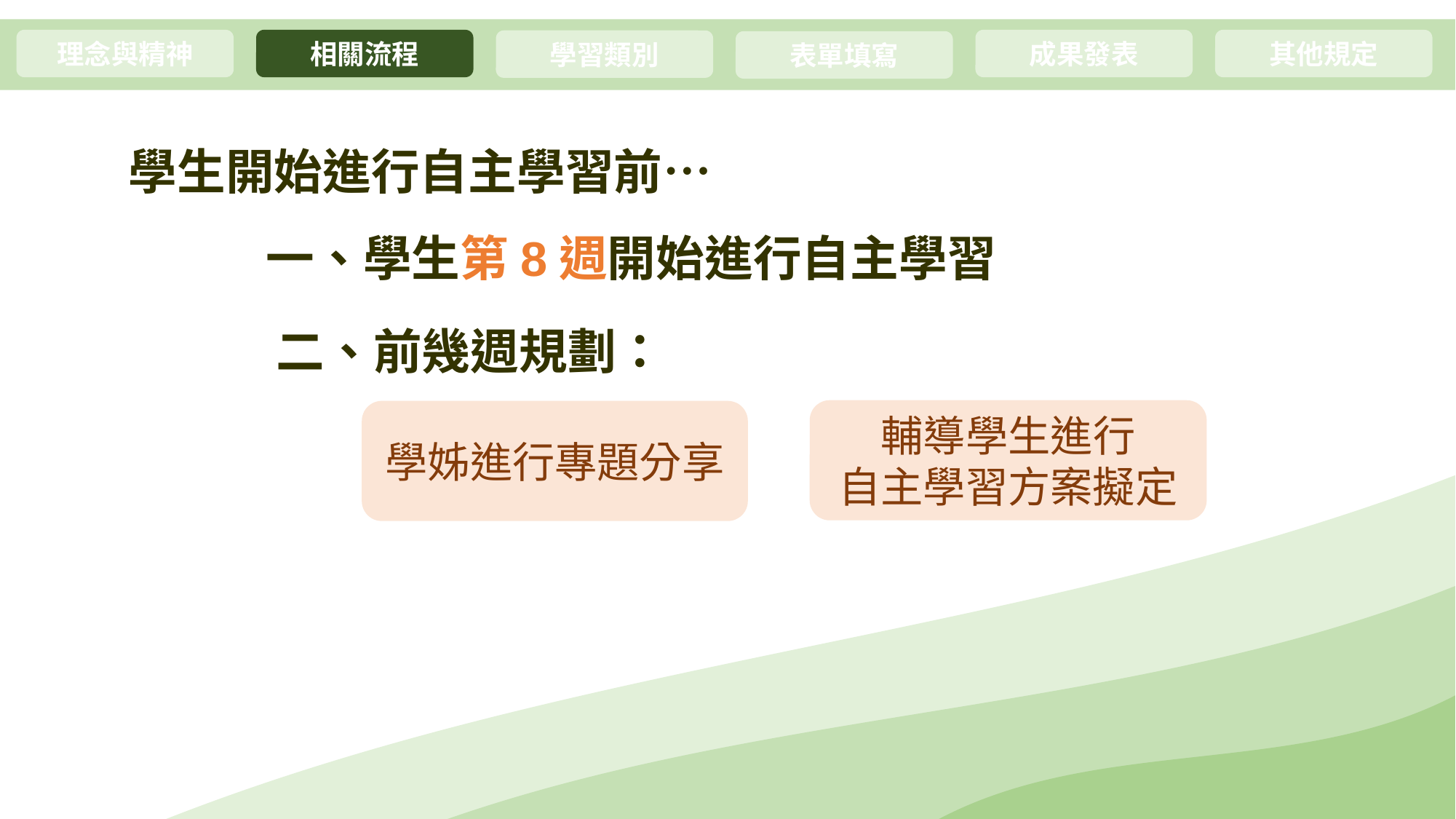

相關流程
成果發表
其他規定
理念與精神
學習類別
表單填寫
學生開始進行自主學習前…
一、學生第8週開始進行自主學習
二、前幾週規劃：
輔導學生進行
自主學習方案擬定
學姊進行專題分享